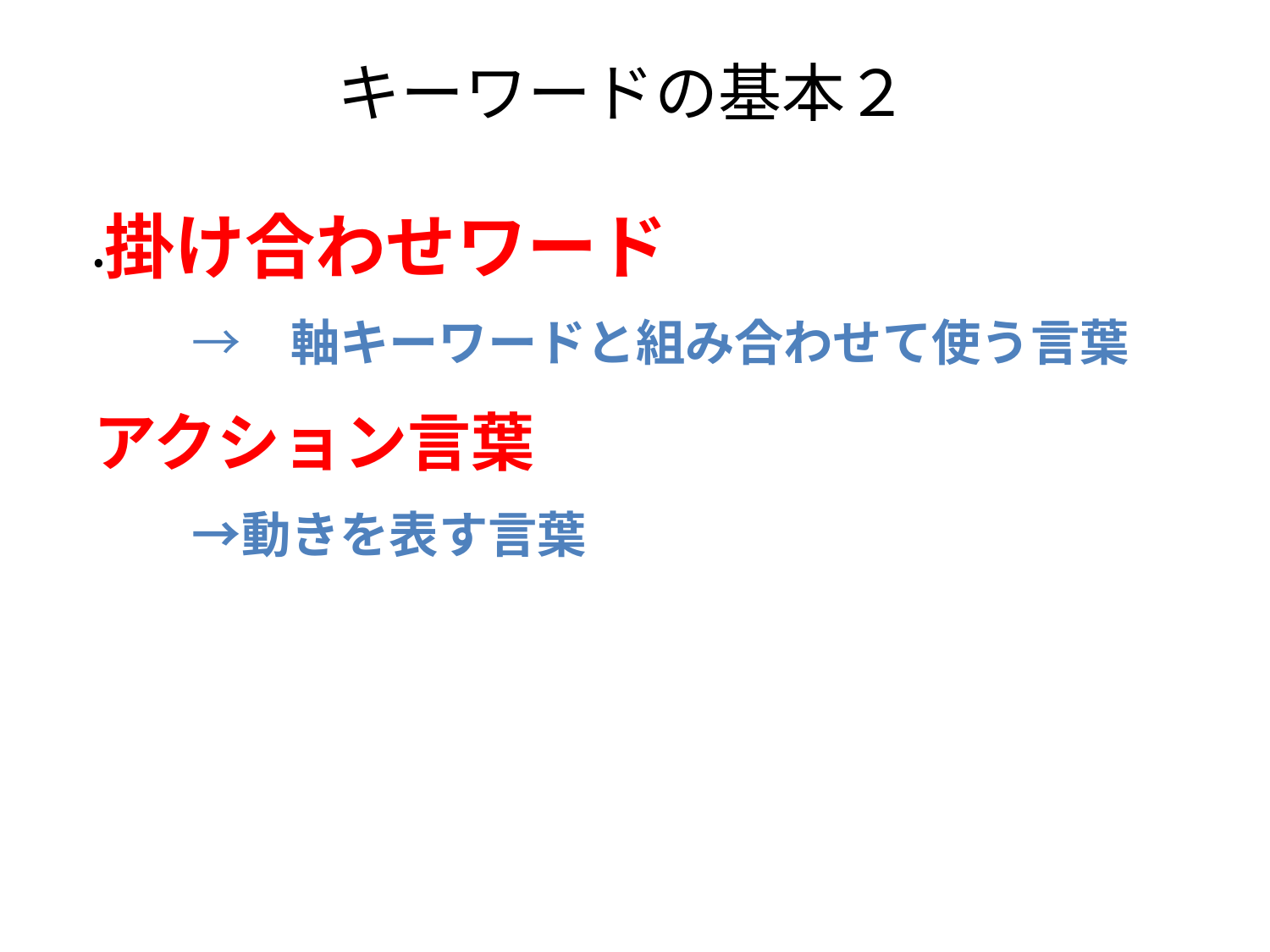

# キーワードの基本２

・掛け合わせワード
　　→　軸キーワードと組み合わせて使う言葉
アクション言葉
　　→動きを表す言葉